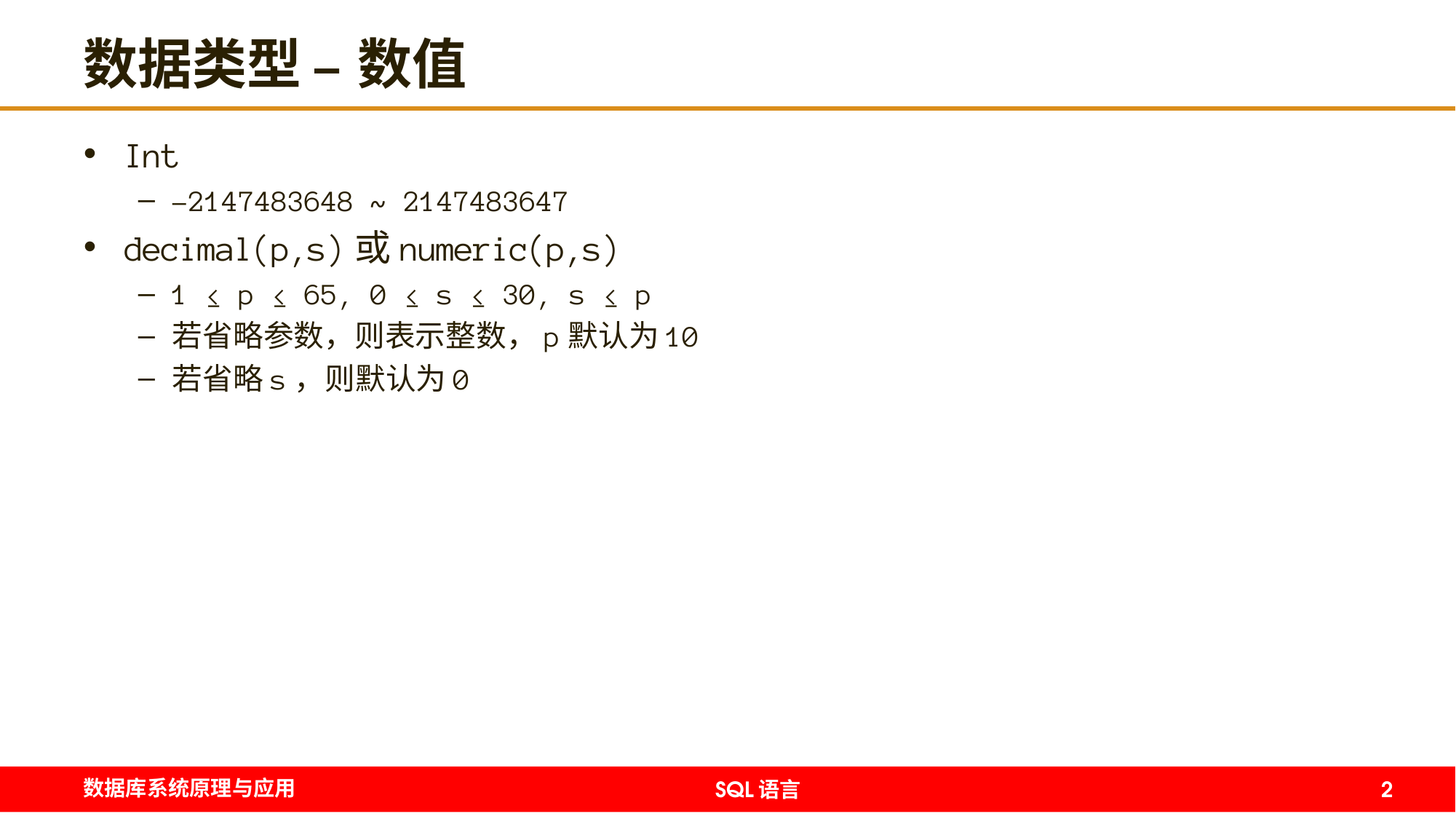

# 数据类型-数值
Int
-2147483648 ~ 2147483647
decimal(p,s)或numeric(p,s)
1 ≤ p ≤ 65, 0 ≤ s ≤ 30, s ≤ p
若省略参数，则表示整数，p默认为10
若省略s，则默认为0